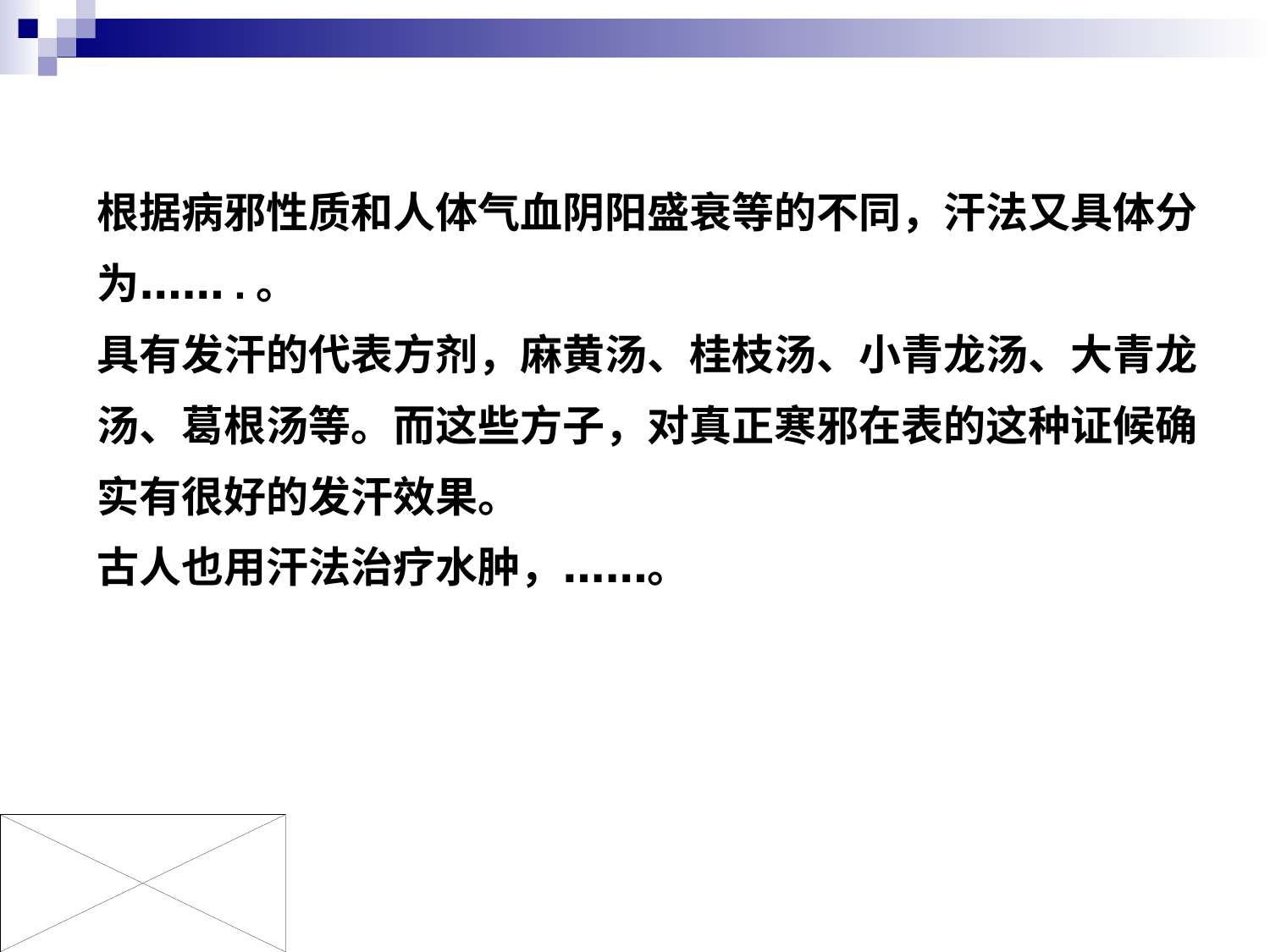

根据病邪性质和人体气血阴阳盛衰等的不同，汗法又具体分为…….。
具有发汗的代表方剂，麻黄汤、桂枝汤、小青龙汤、大青龙汤、葛根汤等。而这些方子，对真正寒邪在表的这种证候确实有很好的发汗效果。
古人也用汗法治疗水肿，……。